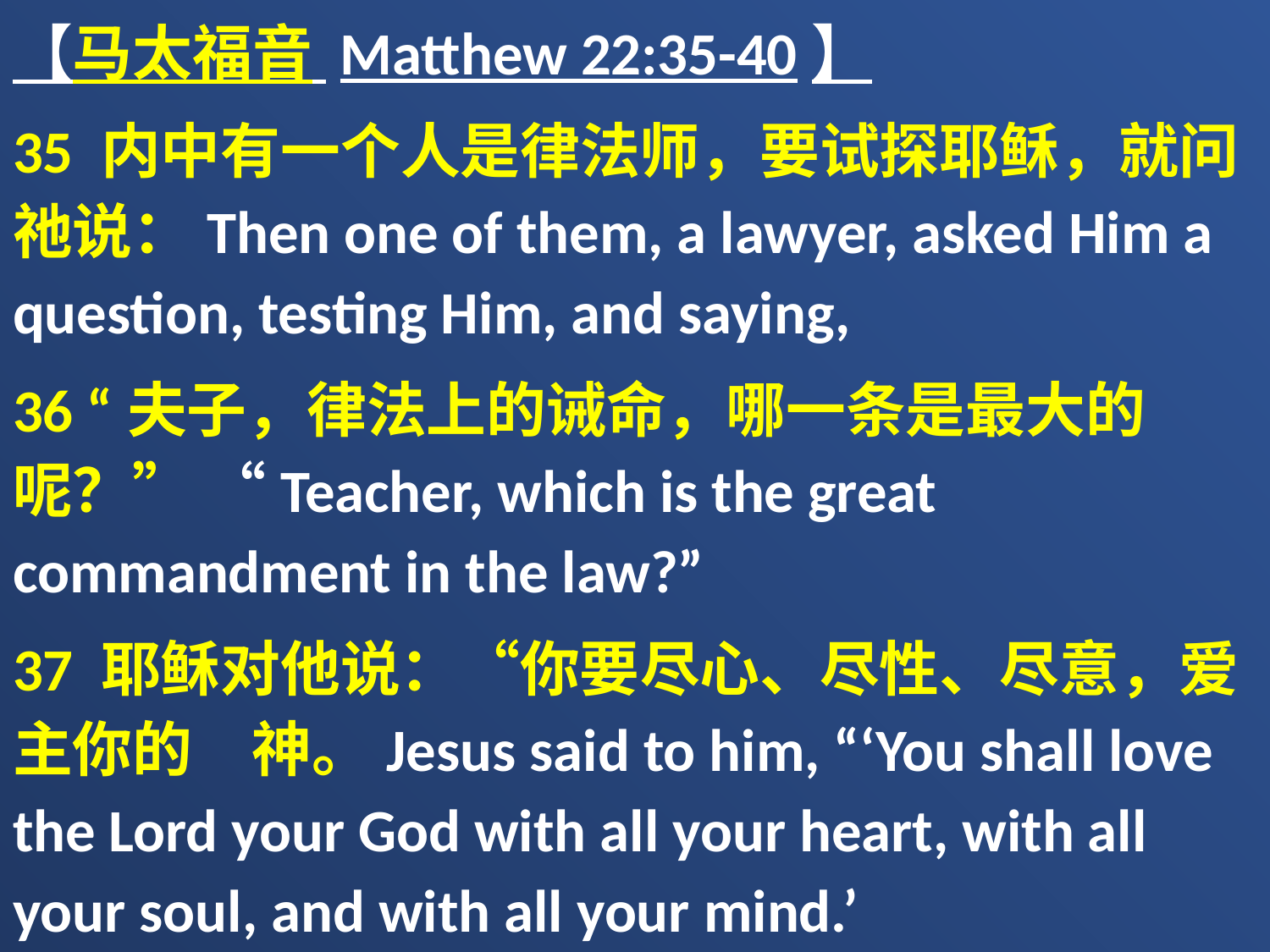

【马太福音 Matthew 22:35-40】
35 内中有一个人是律法师，要试探耶稣，就问祂说：Then one of them, a lawyer, asked Him a question, testing Him, and saying,
36 “夫子，律法上的诫命，哪一条是最大的呢？” “Teacher, which is the great commandment in the law?”
37 耶稣对他说：“你要尽心、尽性、尽意，爱主你的　神。Jesus said to him, “‘You shall love the Lord your God with all your heart, with all your soul, and with all your mind.’